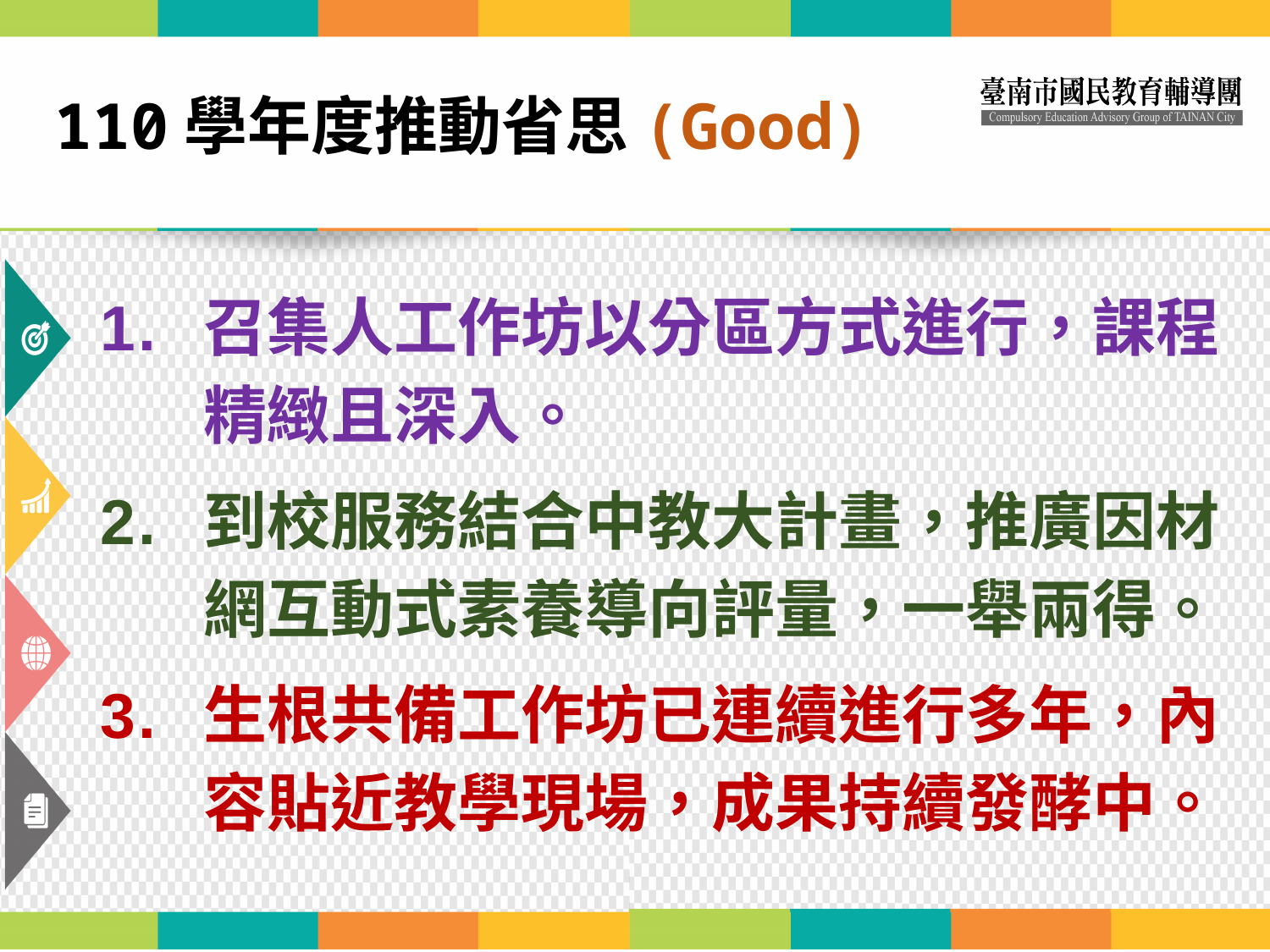

# 110學年度推動省思(Good)
召集人工作坊以分區方式進行，課程精緻且深入。
到校服務結合中教大計畫，推廣因材網互動式素養導向評量，一舉兩得。
生根共備工作坊已連續進行多年，內容貼近教學現場，成果持續發酵中。